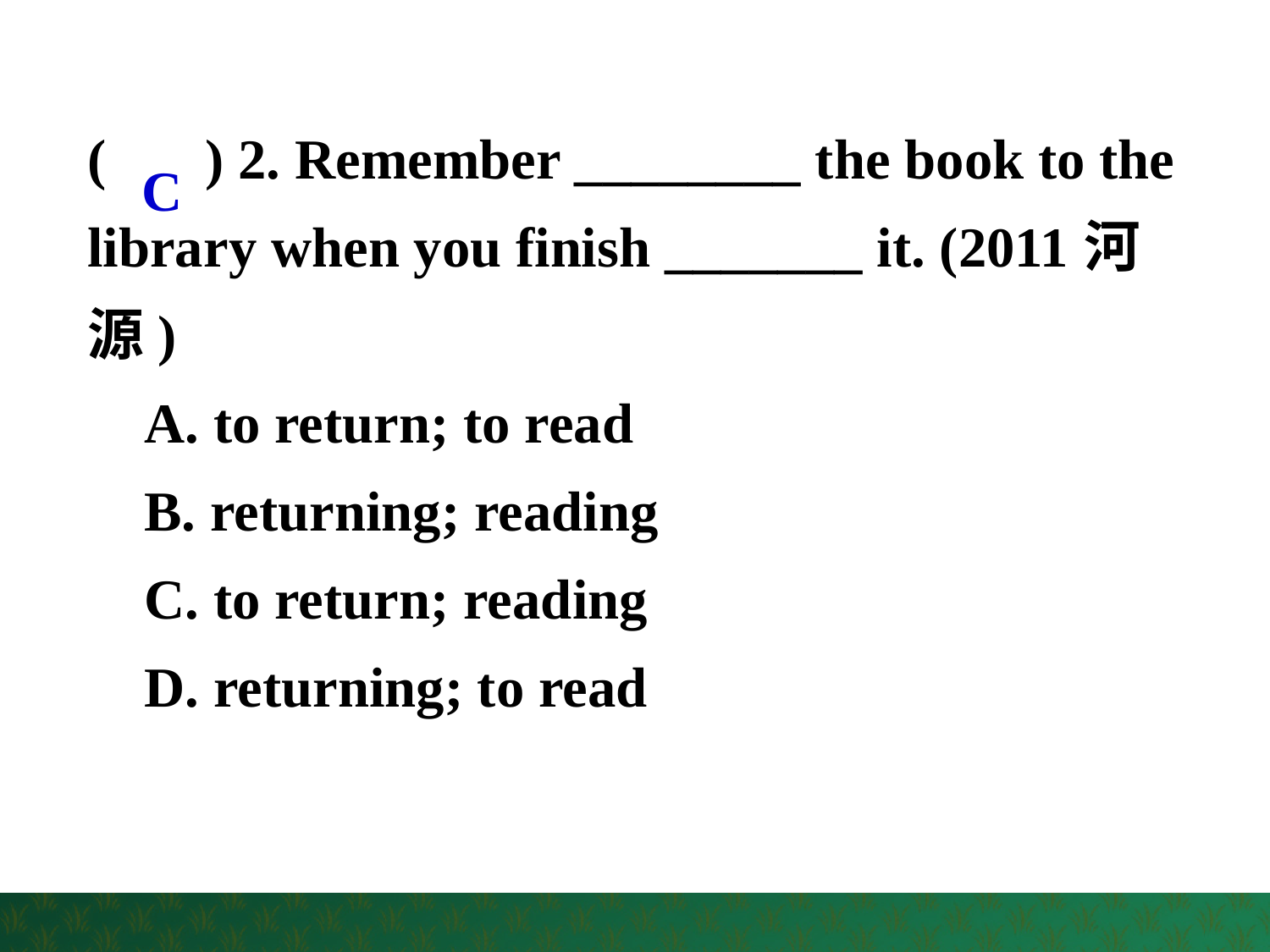

(       ) 2. Remember ________ the book to the library when you finish _______ it. (2011河源)
    A. to return; to read
    B. returning; reading
    C. to return; reading
    D. returning; to read
C